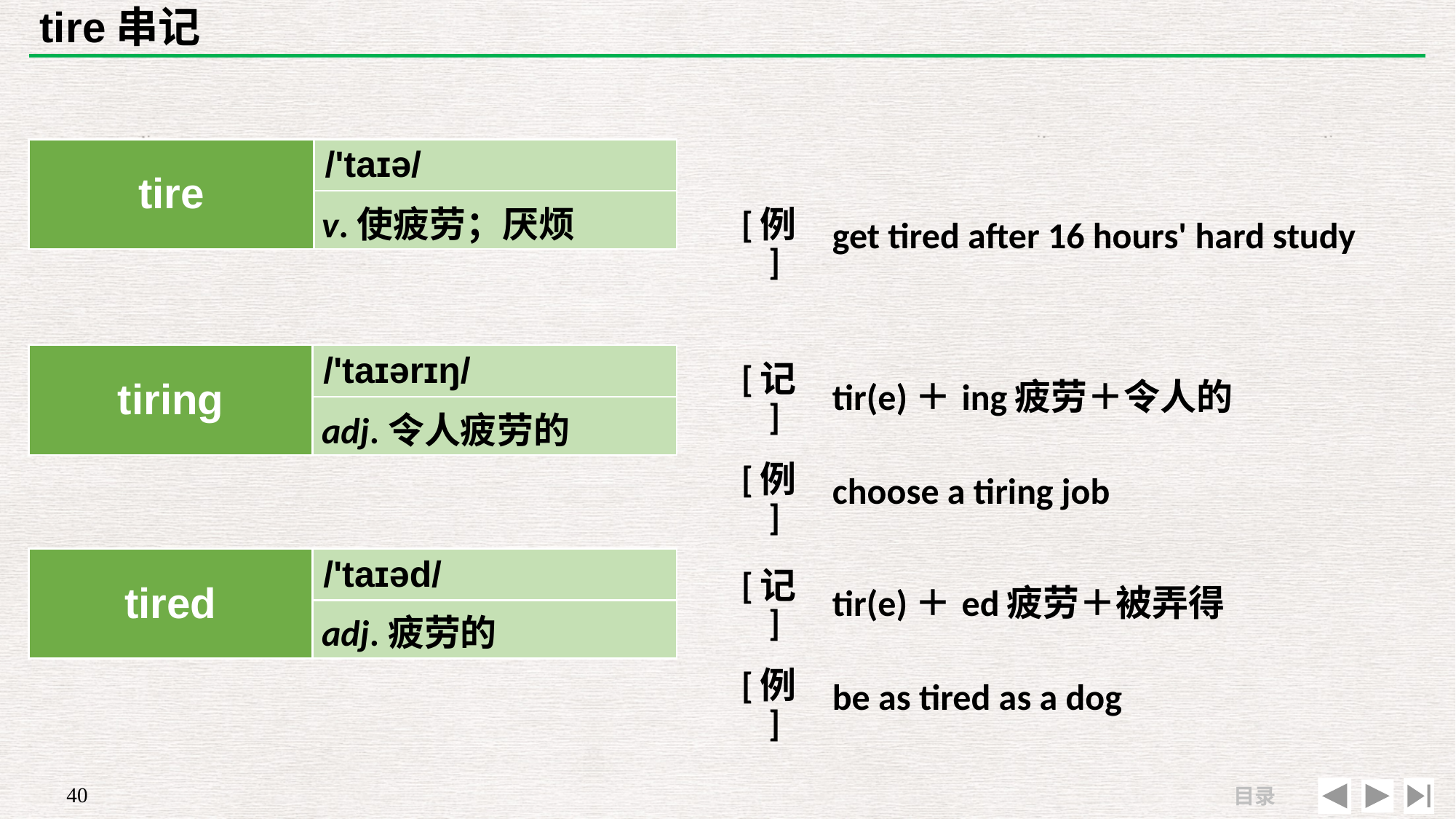

# tire串记

| tire | /'taɪə/ |
| --- | --- |
|  |  |
|  |  |
| --- | --- |
| [例] | get tired after 16 hours' hard study |
v.使疲劳；厌烦
| [记] | tir(e)＋ing疲劳＋令人的 |
| --- | --- |
| [例] | choose a tiring job |
| tiring | /'taɪərɪŋ/ |
| --- | --- |
|  |  |
adj.令人疲劳的
| tired | /'taɪəd/ |
| --- | --- |
|  |  |
| [记] | tir(e)＋ed疲劳＋被弄得 |
| --- | --- |
| [例] | be as tired as a dog |
adj.疲劳的